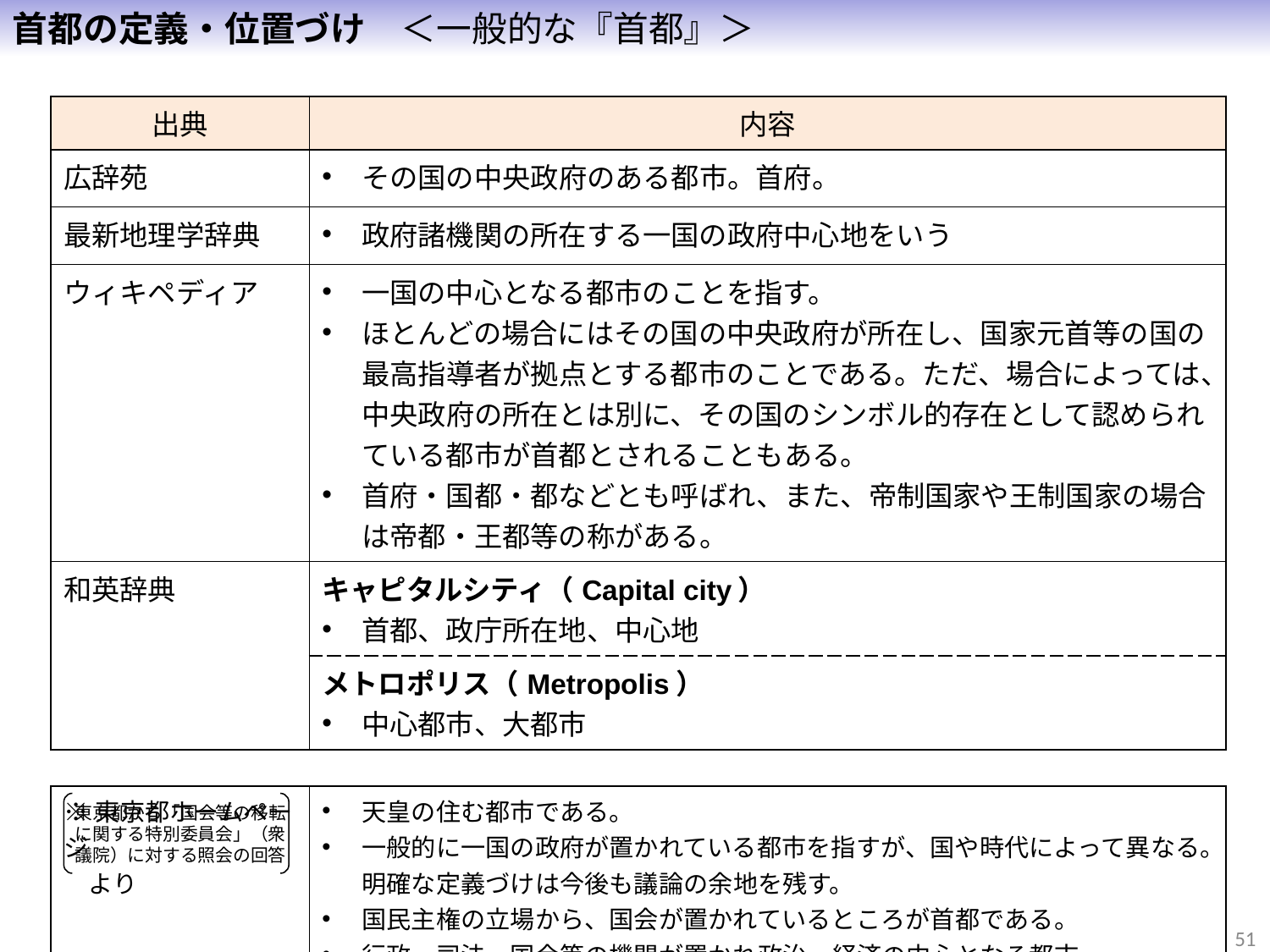

首都の定義・位置づけ　＜一般的な『首都』＞
| 出典 | 内容 |
| --- | --- |
| 広辞苑 | その国の中央政府のある都市。首府。 |
| 最新地理学辞典 | 政府諸機関の所在する一国の政府中心地をいう |
| ウィキペディア | 一国の中心となる都市のことを指す。 ほとんどの場合にはその国の中央政府が所在し、国家元首等の国の最高指導者が拠点とする都市のことである。ただ、場合によっては、中央政府の所在とは別に、その国のシンボル的存在として認められている都市が首都とされることもある。 首府・国都・都などとも呼ばれ、また、帝制国家や王制国家の場合は帝都・王都等の称がある。 |
| 和英辞典 | キャピタルシティ（Capital city） 首都、政庁所在地、中心地 |
|  | メトロポリス（Metropolis） 中心都市、大都市 |
|  |  |
| ※東京都ホームページ 　より | 天皇の住む都市である。 一般的に一国の政府が置かれている都市を指すが、国や時代によって異なる。明確な定義づけは今後も議論の余地を残す。 国民主権の立場から、国会が置かれているところが首都である。 行政・司法・国会等の機関が置かれ政治・経済の中心となる都市。 中央政府のある都市と一般的にいわれているが、はっきりした定義はないと考える。 |

東京都から「国会等の移転に関する特別委員会」（衆議院）に対する照会の回答
51